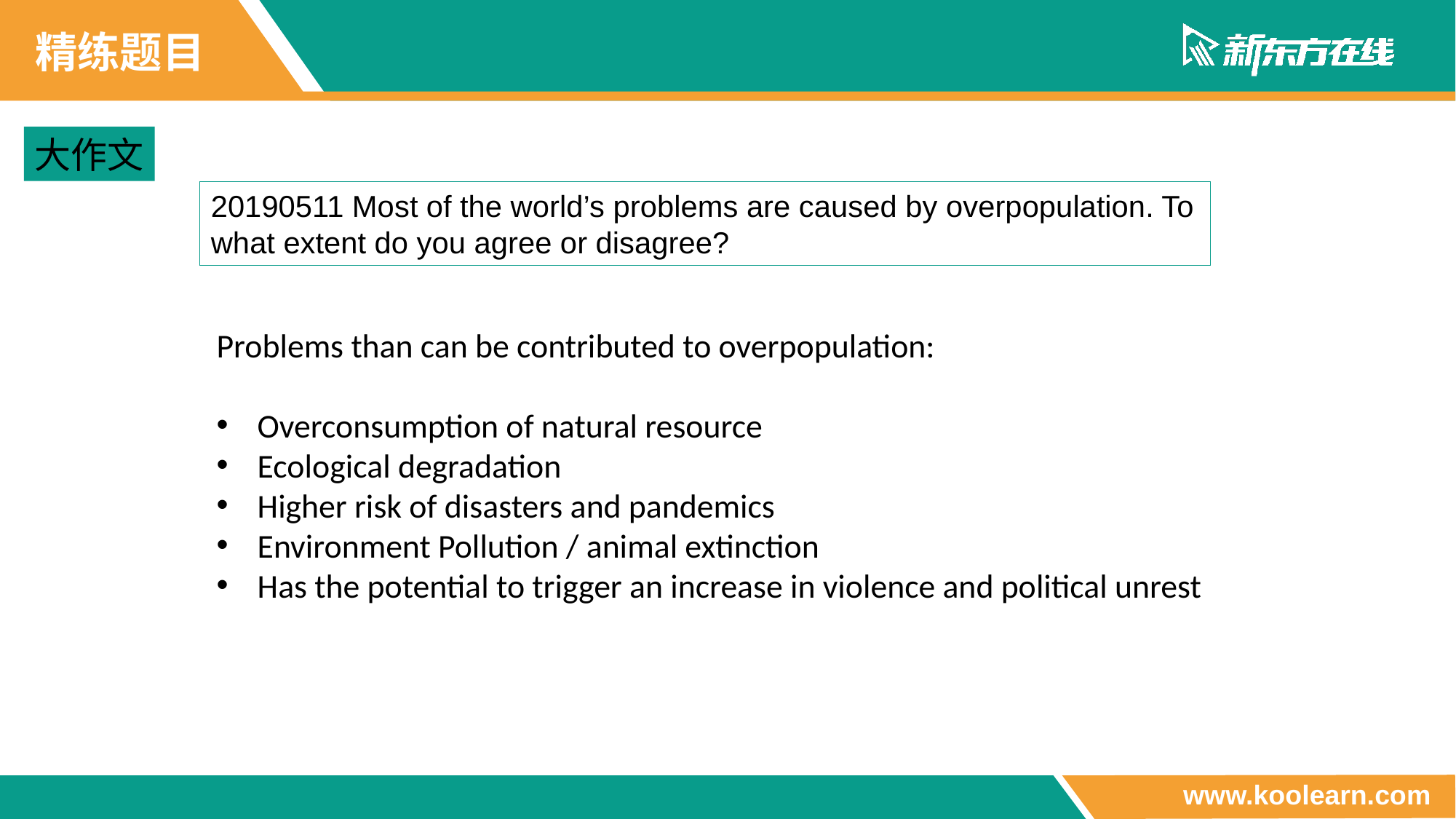

精练题目
大作文
20190511 Most of the world’s problems are caused by overpopulation. To what extent do you agree or disagree?
Problems than can be contributed to overpopulation:

Overconsumption of natural resource
Ecological degradation
Higher risk of disasters and pandemics
Environment Pollution / animal extinction
Has the potential to trigger an increase in violence and political unrest